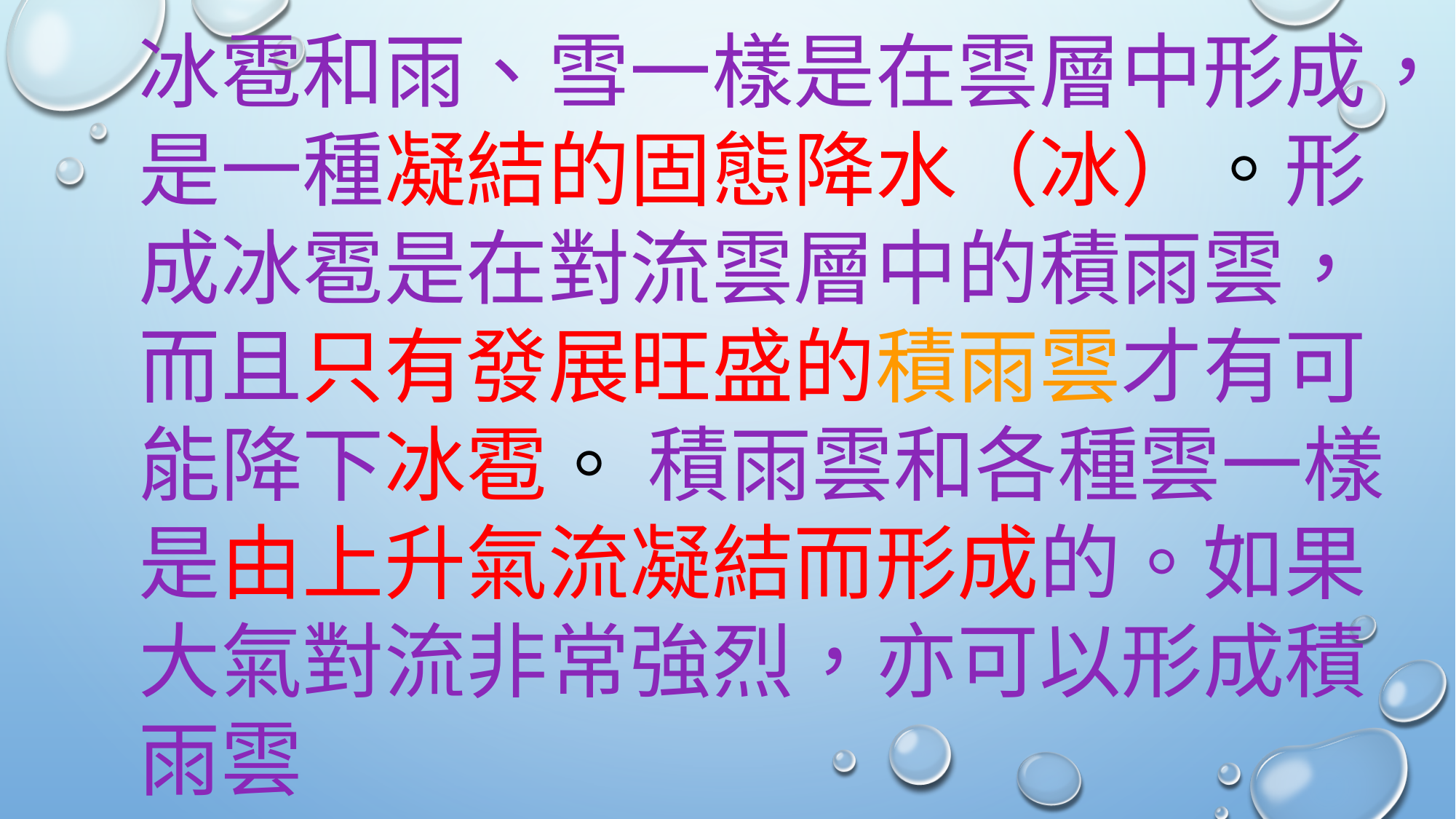

冰雹和雨、雪一樣是在雲層中形成，是一種凝結的固態降水（冰）。形成冰雹是在對流雲層中的積雨雲，而且只有發展旺盛的積雨雲才有可能降下冰雹。 積雨雲和各種雲一樣是由上升氣流凝結而形成的。如果大氣對流非常強烈，亦可以形成積雨雲